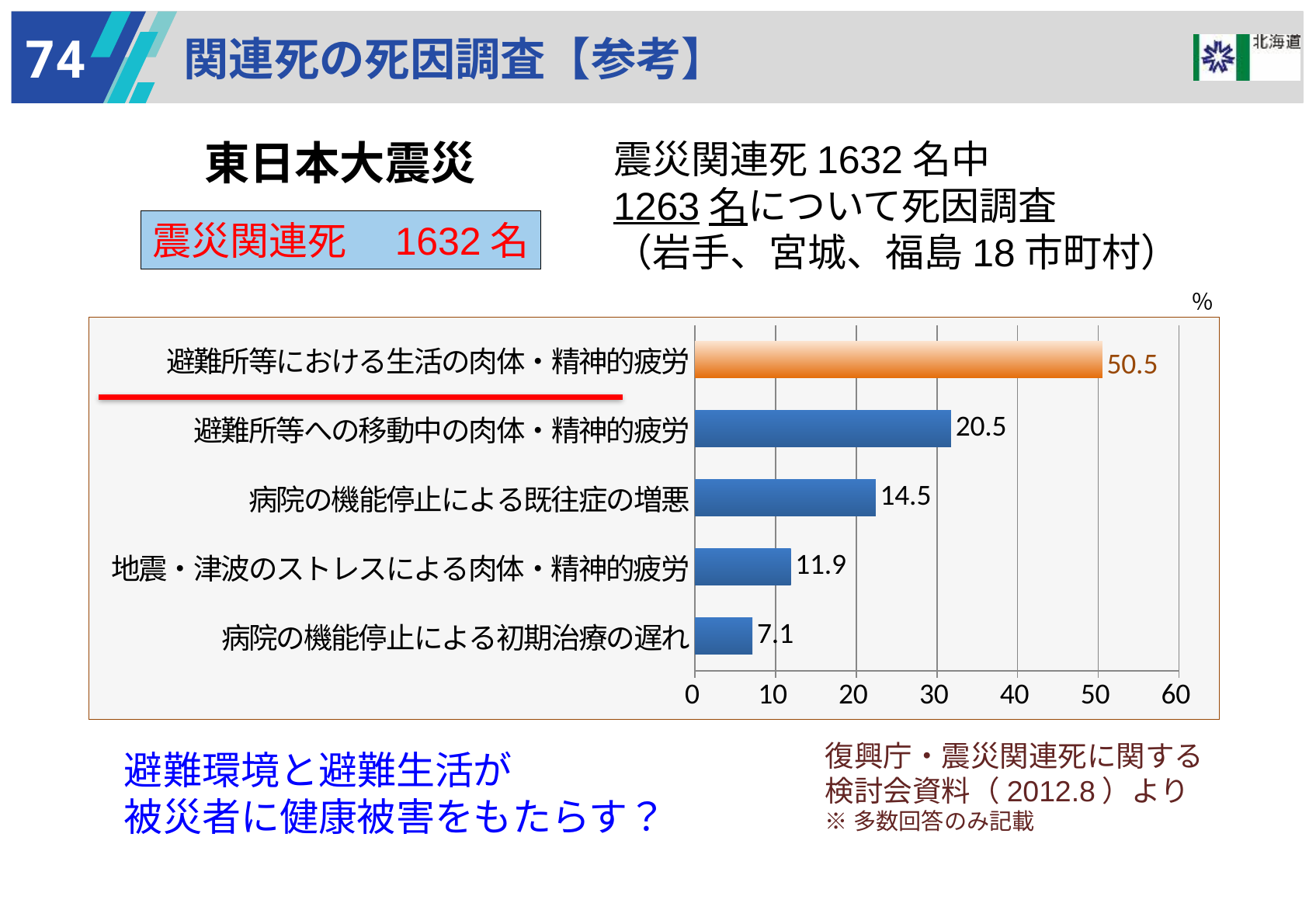

74
関連死の死因調査【参考】

東日本大震災
震災関連死1632名中
1263名について死因調査
（岩手、宮城、福島18市町村）
震災関連死　1632名
％

### Chart

| Category |  |
|---|---|
| 病院の機能停止による初期治療の遅れ | 7.125890736342035 |
| 地震・津波のストレスによる肉体・精神的疲労 | 11.87648456057007 |
| 病院の機能停止による既往症の増悪 | 22.40696753760887 |
| 避難所等への移動中の肉体・精神的疲労 | 31.74980205859066 |
| 避難所等における生活の肉体・精神的疲労 | 50.51464766429047 |
復興庁・震災関連死に関する
検討会資料（2012.8）より
※多数回答のみ記載
避難環境と避難生活が
被災者に健康被害をもたらす？